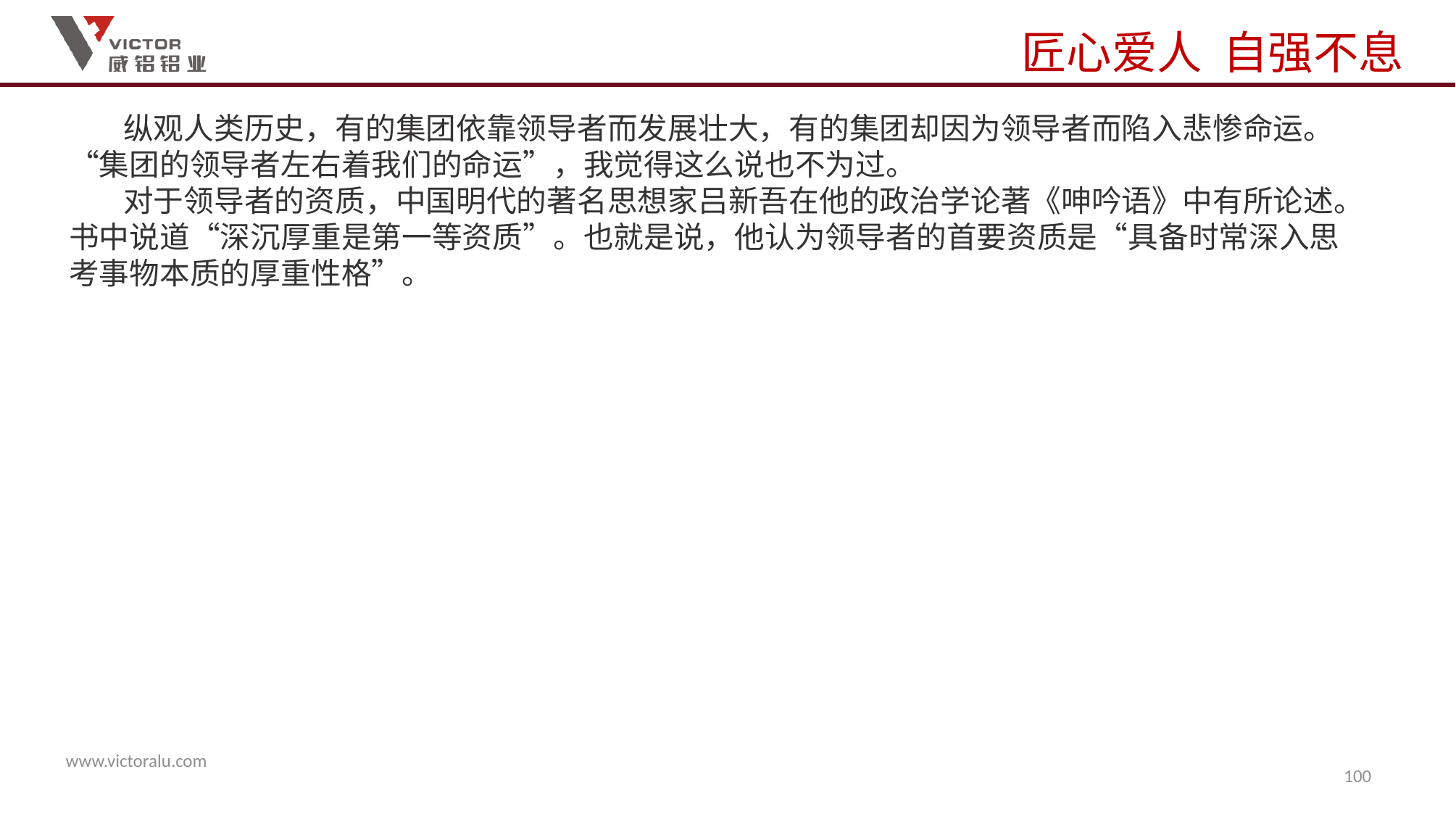

纵观人类历史，有的集团依靠领导者而发展壮大，有的集团却因为领导者而陷入悲惨命运。“集团的领导者左右着我们的命运”，我觉得这么说也不为过。
对于领导者的资质，中国明代的著名思想家吕新吾在他的政治学论著《呻吟语》中有所论述。书中说道“深沉厚重是第一等资质”。也就是说，他认为领导者的首要资质是“具备时常深入思考事物本质的厚重性格”。
100